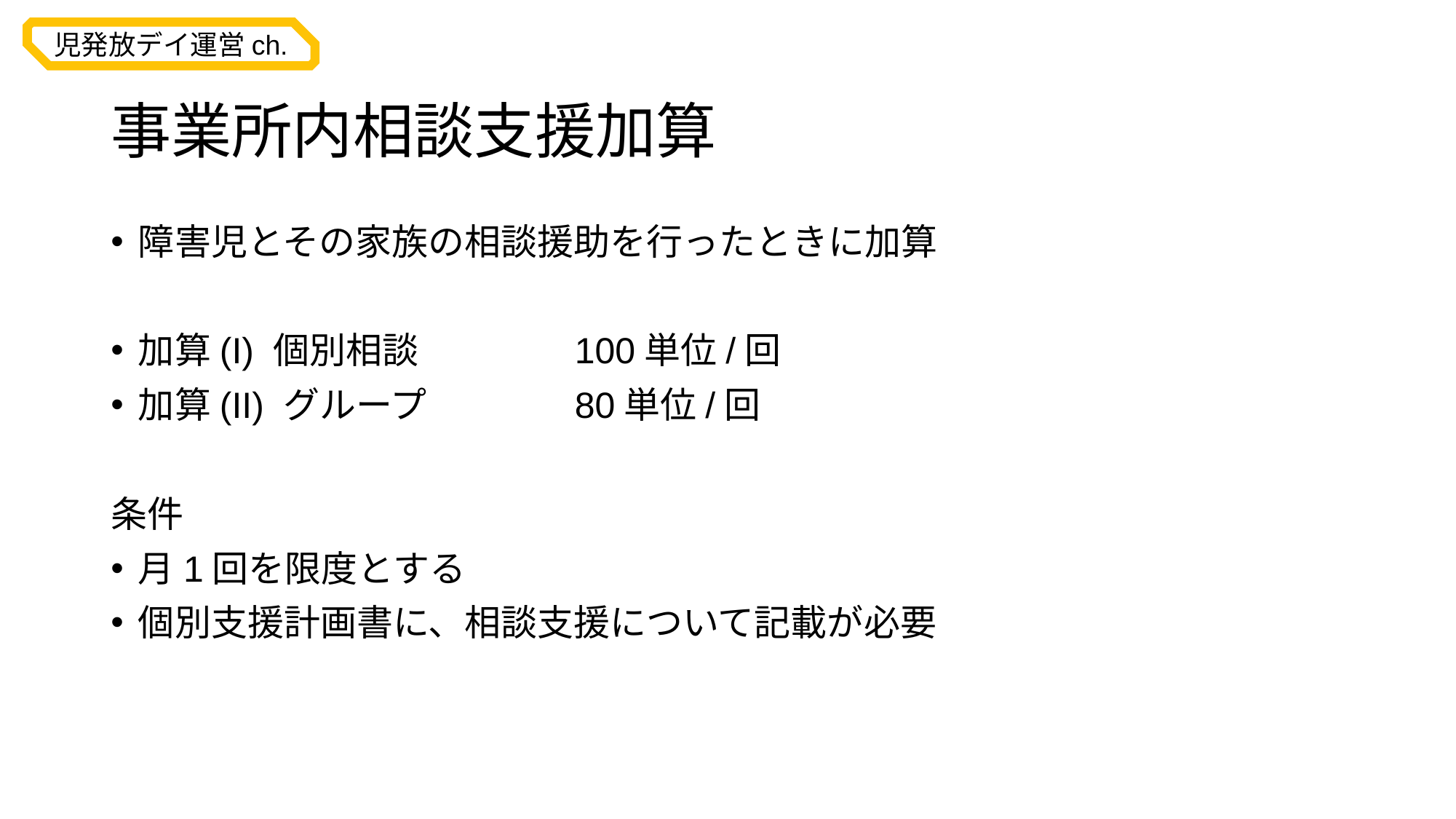

# 事業所内相談支援加算
障害児とその家族の相談援助を行ったときに加算

加算(I) 個別相談		100単位/回
加算(II) グループ		80単位/回

条件
月1回を限度とする
個別支援計画書に、相談支援について記載が必要